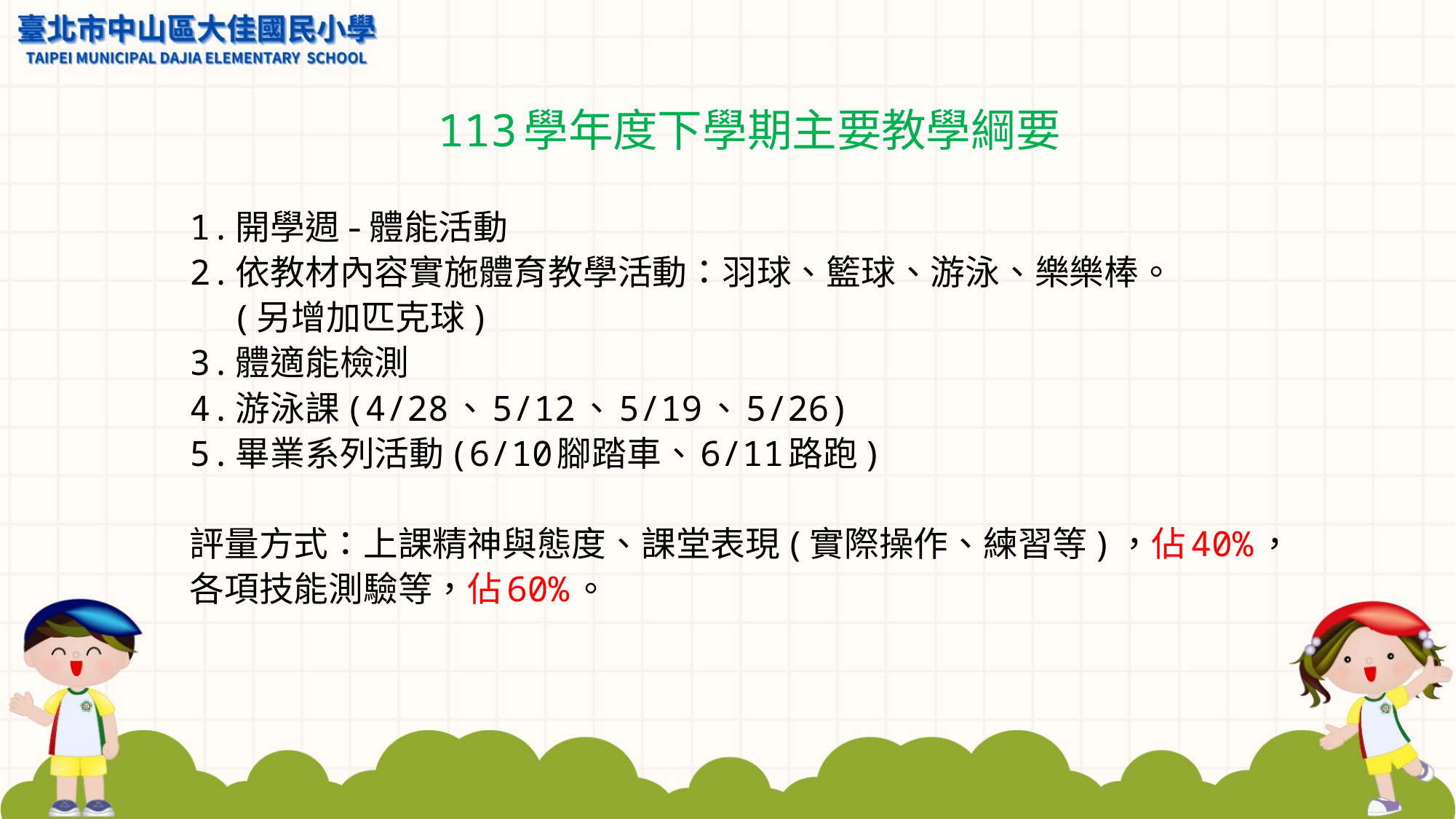

113學年度下學期主要教學綱要

1.開學週-體能活動
2.依教材內容實施體育教學活動：羽球、籃球、游泳、樂樂棒。
  (另增加匹克球)
3.體適能檢測
4.游泳課(4/28、5/12、5/19、5/26)
5.畢業系列活動(6/10腳踏車、6/11路跑)

評量方式：上課精神與態度、課堂表現(實際操作、練習等)，佔40%，
各項技能測驗等，佔60%。